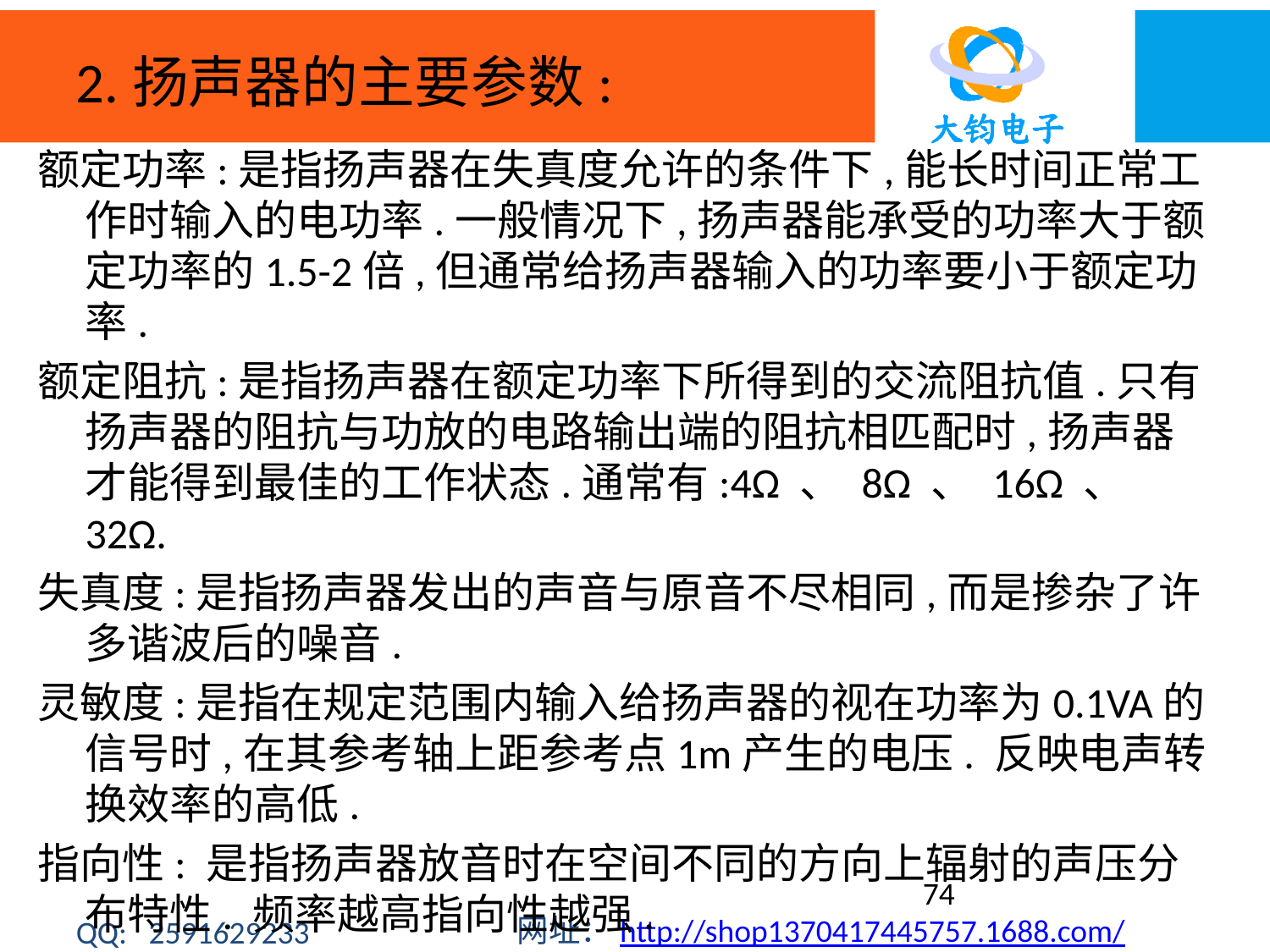

# 2.扬声器的主要参数:
额定功率:是指扬声器在失真度允许的条件下,能长时间正常工作时输入的电功率.一般情况下,扬声器能承受的功率大于额定功率的1.5-2倍,但通常给扬声器输入的功率要小于额定功率.
额定阻抗:是指扬声器在额定功率下所得到的交流阻抗值.只有扬声器的阻抗与功放的电路输出端的阻抗相匹配时,扬声器才能得到最佳的工作状态.通常有:4Ω 、 8Ω 、 16Ω 、 32Ω.
失真度:是指扬声器发出的声音与原音不尽相同,而是掺杂了许多谐波后的噪音.
灵敏度:是指在规定范围内输入给扬声器的视在功率为0.1VA的信号时,在其参考轴上距参考点1m产生的电压. 反映电声转换效率的高低.
指向性: 是指扬声器放音时在空间不同的方向上辐射的声压分布特性. 频率越高指向性越强.
74